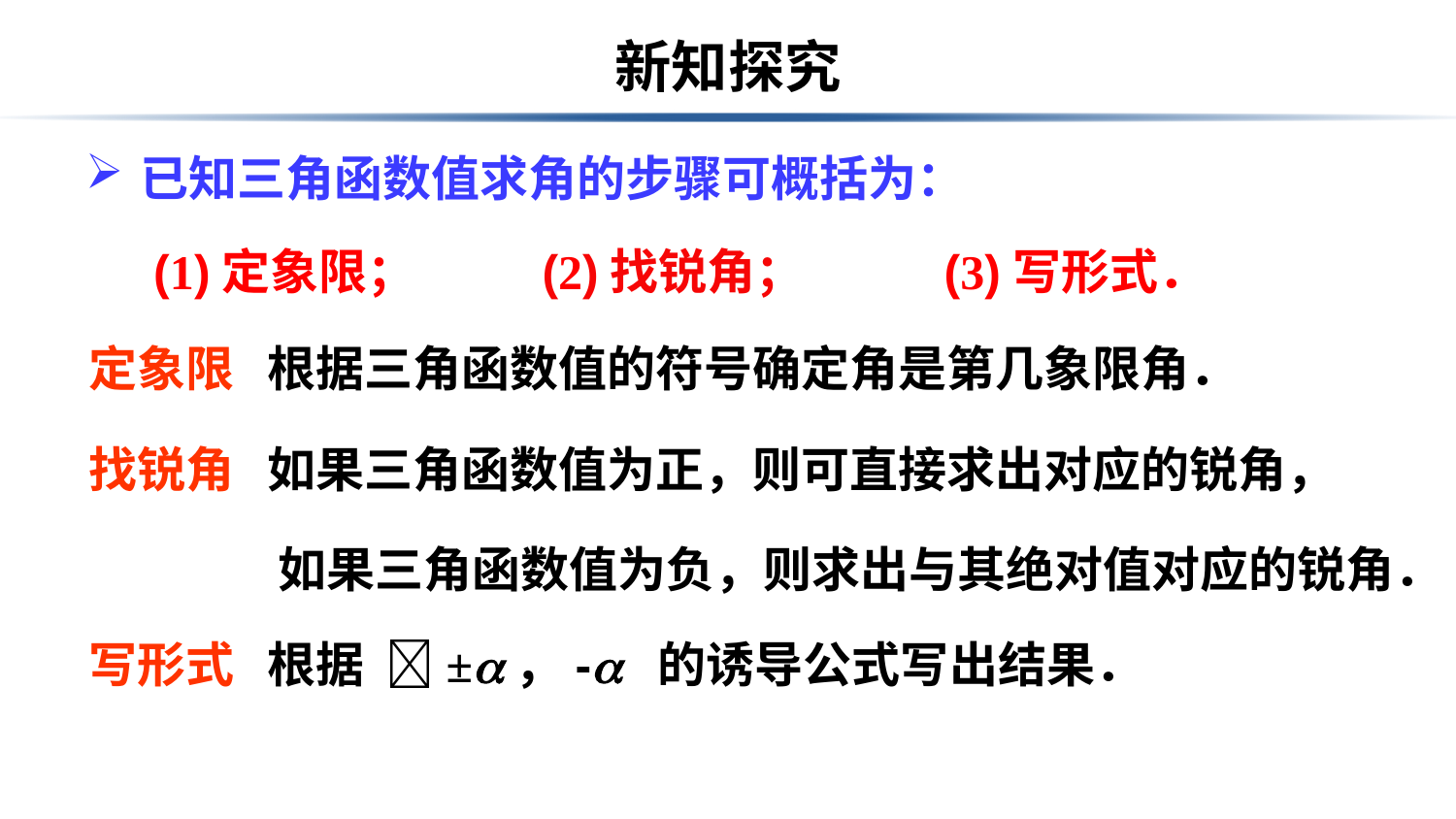

# 新知探究
已知三角函数值求角的步骤可概括为：
(1)定象限；
(2)找锐角；
(3)写形式．
定象限   根据三角函数值的符号确定角是第几象限角．
找锐角   如果三角函数值为正，则可直接求出对应的锐角，
如果三角函数值为负，则求出与其绝对值对应的锐角．
写形式   根据  π±α，-α  的诱导公式写出结果．